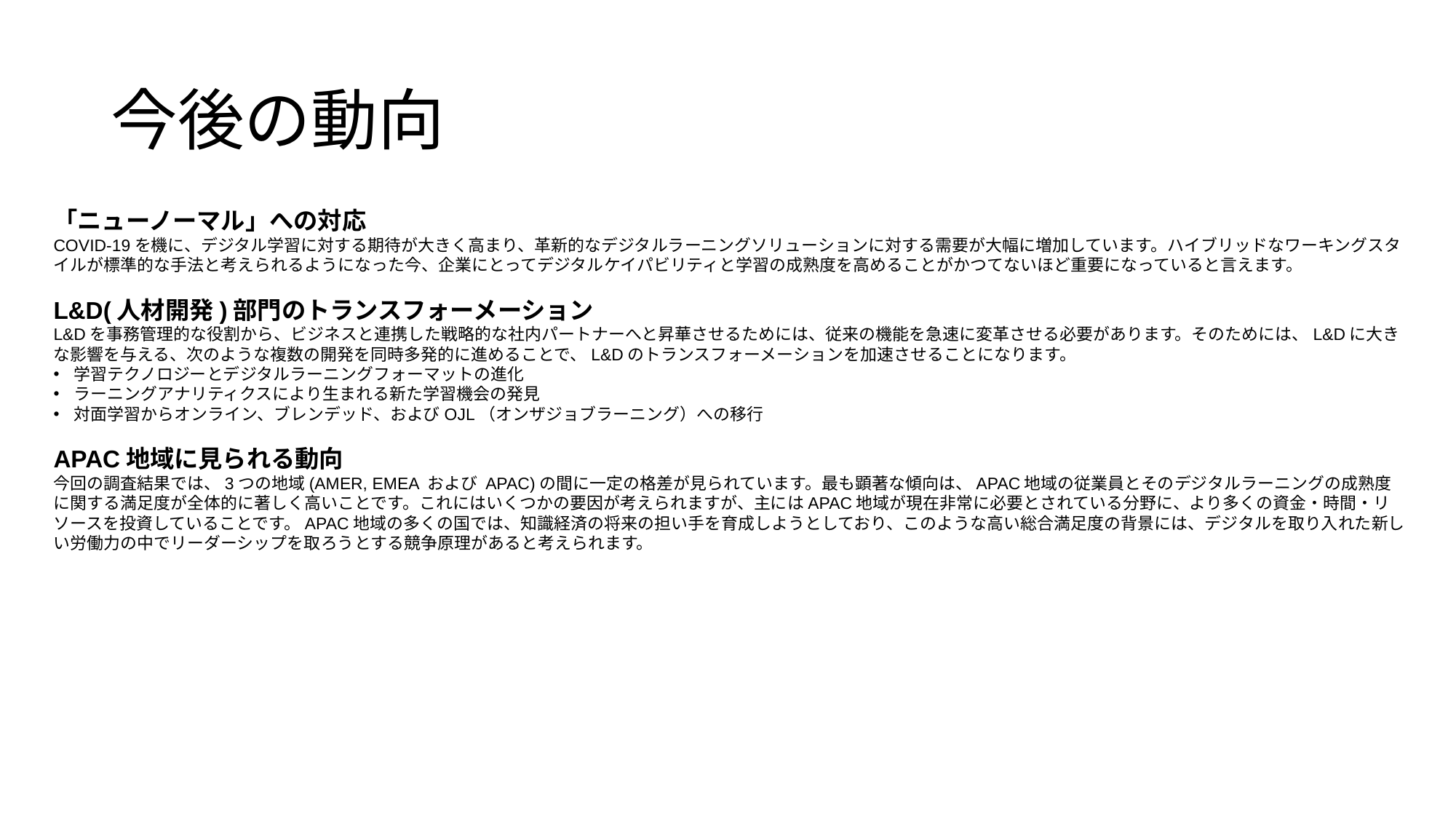

# 今後の動向
「ニューノーマル」への対応
COVID-19を機に、デジタル学習に対する期待が大きく高まり、革新的なデジタルラーニングソリューションに対する需要が大幅に増加しています。ハイブリッドなワーキングスタイルが標準的な手法と考えられるようになった今、企業にとってデジタルケイパビリティと学習の成熟度を高めることがかつてないほど重要になっていると言えます。

L&D(人材開発)部門のトランスフォーメーション
L&Dを事務管理的な役割から、ビジネスと連携した戦略的な社内パートナーへと昇華させるためには、従来の機能を急速に変革させる必要があります。そのためには、L&Dに大きな影響を与える、次のような複数の開発を同時多発的に進めることで、L&Dのトランスフォーメーションを加速させることになります。
学習テクノロジーとデジタルラーニングフォーマットの進化
ラーニングアナリティクスにより生まれる新た学習機会の発見
対面学習からオンライン、ブレンデッド、およびOJL（オンザジョブラーニング）への移行

APAC地域に見られる動向
今回の調査結果では、3つの地域(AMER, EMEA および APAC)の間に一定の格差が見られています。最も顕著な傾向は、APAC地域の従業員とそのデジタルラーニングの成熟度に関する満足度が全体的に著しく高いことです。これにはいくつかの要因が考えられますが、主にはAPAC地域が現在非常に必要とされている分野に、より多くの資金・時間・リソースを投資していることです。APAC地域の多くの国では、知識経済の将来の担い手を育成しようとしており、このような高い総合満足度の背景には、デジタルを取り入れた新しい労働力の中でリーダーシップを取ろうとする競争原理があると考えられます。